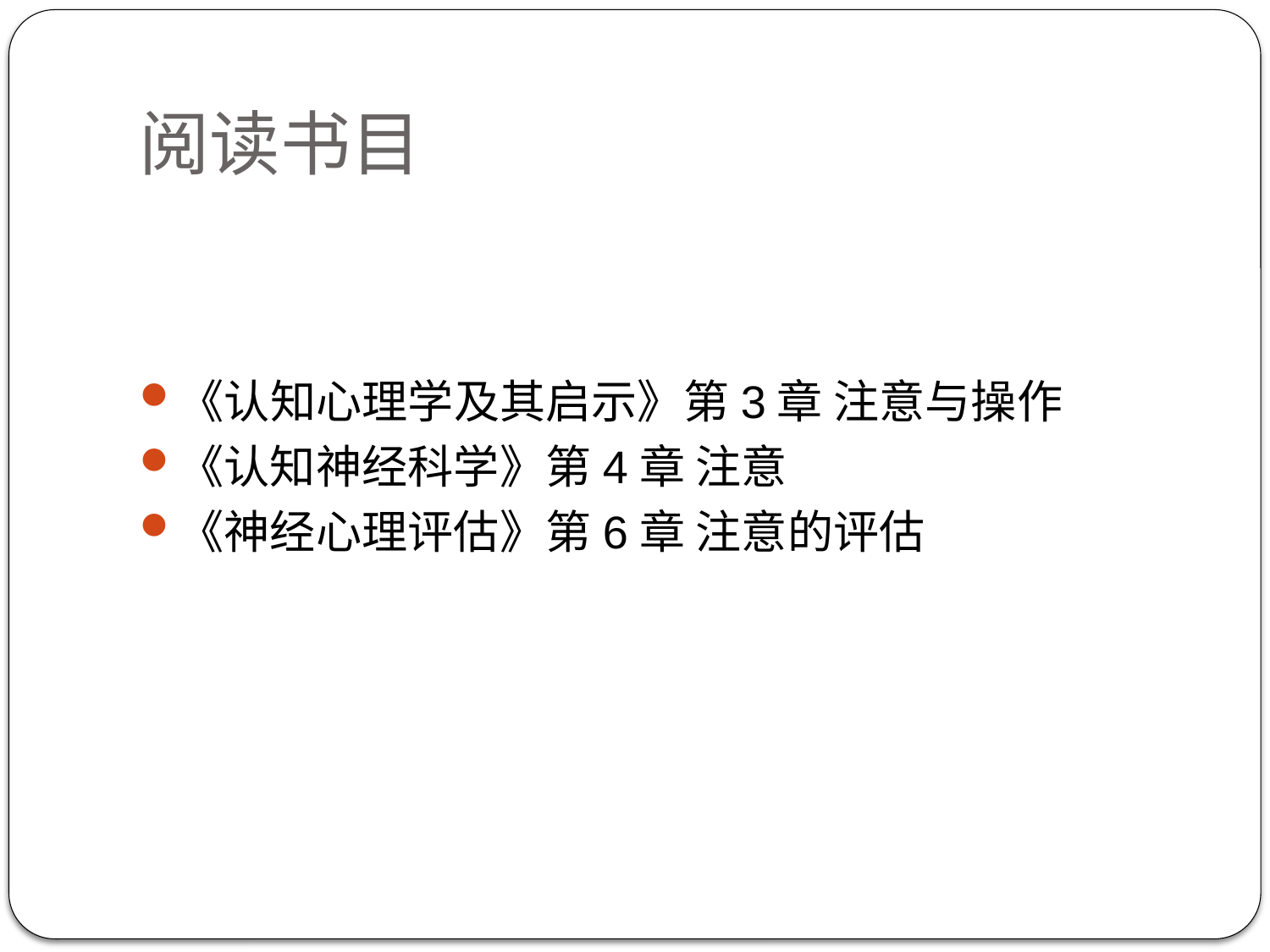

# 阅读书目
《认知心理学及其启示》第3章 注意与操作
《认知神经科学》第4章 注意
《神经心理评估》第6章 注意的评估